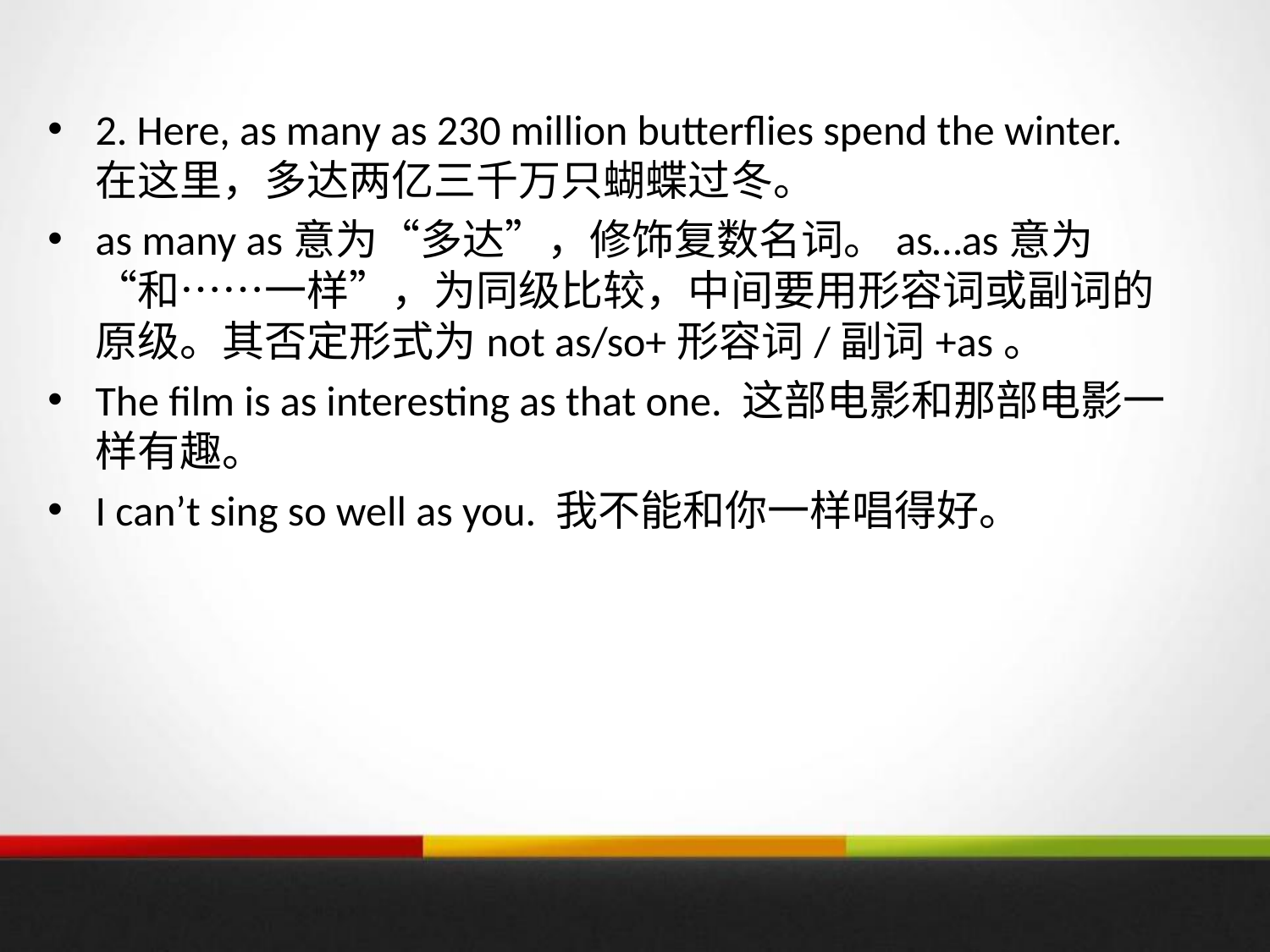

2. Here, as many as 230 million butterflies spend the winter. 在这里，多达两亿三千万只蝴蝶过冬。
as many as意为“多达”，修饰复数名词。as…as意为“和……一样”，为同级比较，中间要用形容词或副词的原级。其否定形式为not as/so+形容词/副词+as。
The film is as interesting as that one. 这部电影和那部电影一样有趣。
I can’t sing so well as you. 我不能和你一样唱得好。